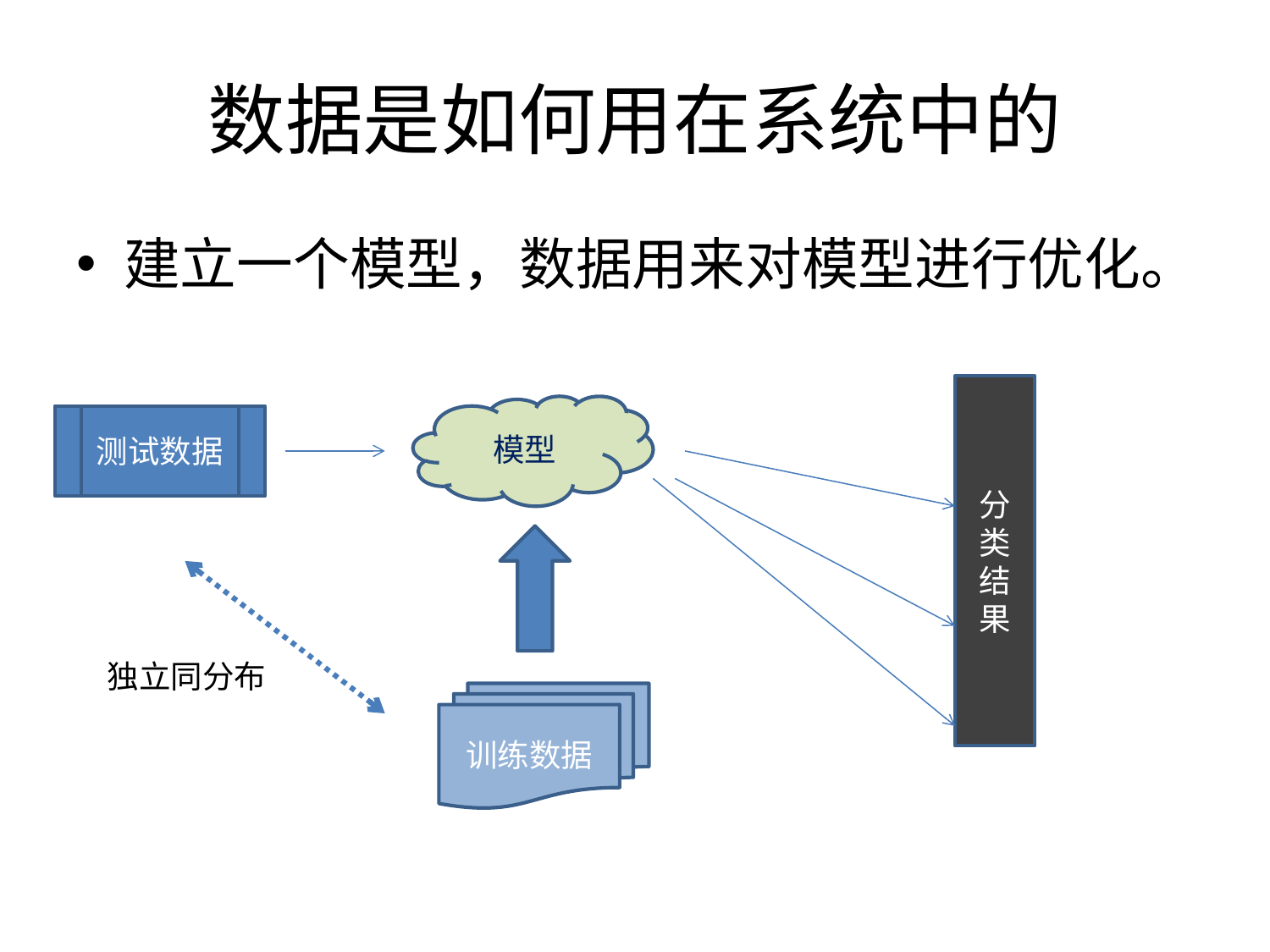

# 数据是如何用在系统中的
建立一个模型，数据用来对模型进行优化。
分
类
结
果
模型
测试数据

独立同分布
训练数据